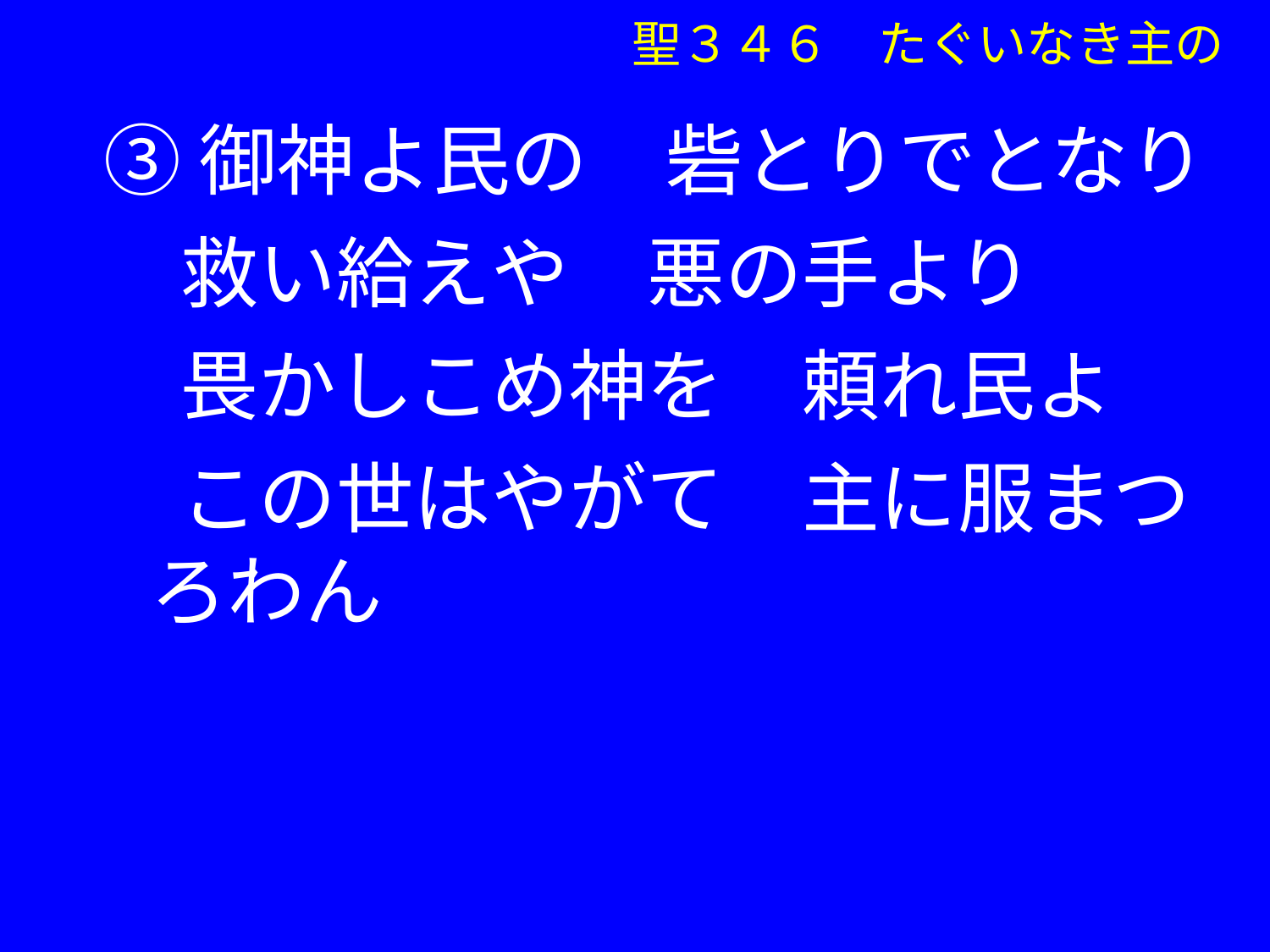

③御神よ民の　砦とりでとなり
　救い給えや　悪の手より
　畏かしこめ神を　頼れ民よ
　この世はやがて　主に服まつろわん
聖３４６　たぐいなき主の